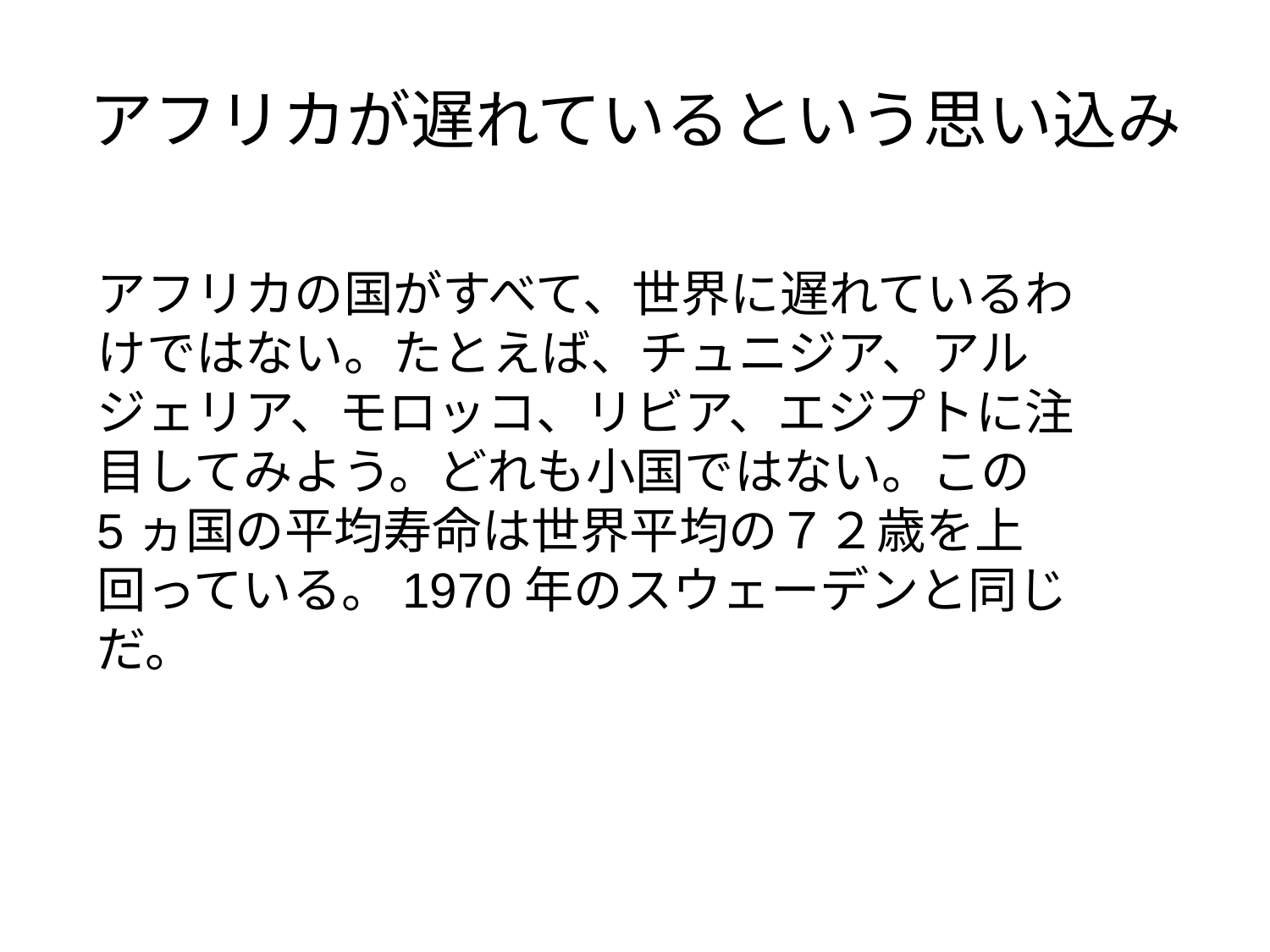

# アフリカが遅れているという思い込み
アフリカの国がすべて、世界に遅れているわけではない。たとえば、チュニジア、アルジェリア、モロッコ、リビア、エジプトに注目してみよう。どれも小国ではない。この5ヵ国の平均寿命は世界平均の７２歳を上回っている。1970年のスウェーデンと同じだ。